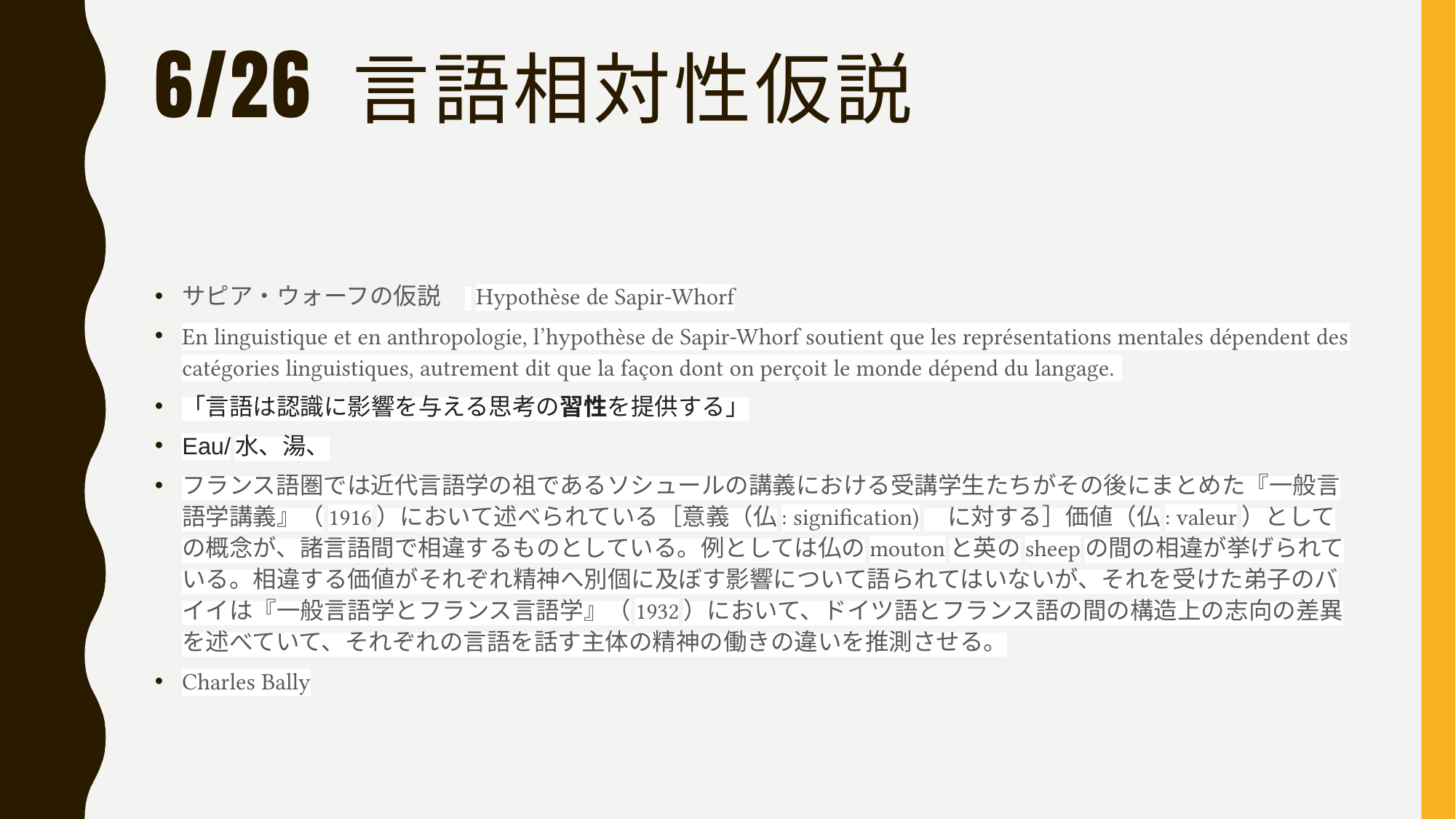

# 6/26 言語相対性仮説
サピア・ウォーフの仮説　 Hypothèse de Sapir-Whorf
En linguistique et en anthropologie, l’hypothèse de Sapir-Whorf soutient que les représentations mentales dépendent des catégories linguistiques, autrement dit que la façon dont on perçoit le monde dépend du langage.
「言語は認識に影響を与える思考の習性を提供する」
Eau/水、湯、
フランス語圏では近代言語学の祖であるソシュールの講義における受講学生たちがその後にまとめた『一般言語学講義』（1916）において述べられている［意義（仏: signification)　に対する］価値（仏: valeur）としての概念が、諸言語間で相違するものとしている。例としては仏のmoutonと英のsheepの間の相違が挙げられている。相違する価値がそれぞれ精神へ別個に及ぼす影響について語られてはいないが、それを受けた弟子のバイイは『一般言語学とフランス言語学』（1932）において、ドイツ語とフランス語の間の構造上の志向の差異を述べていて、それぞれの言語を話す主体の精神の働きの違いを推測させる。
Charles Bally